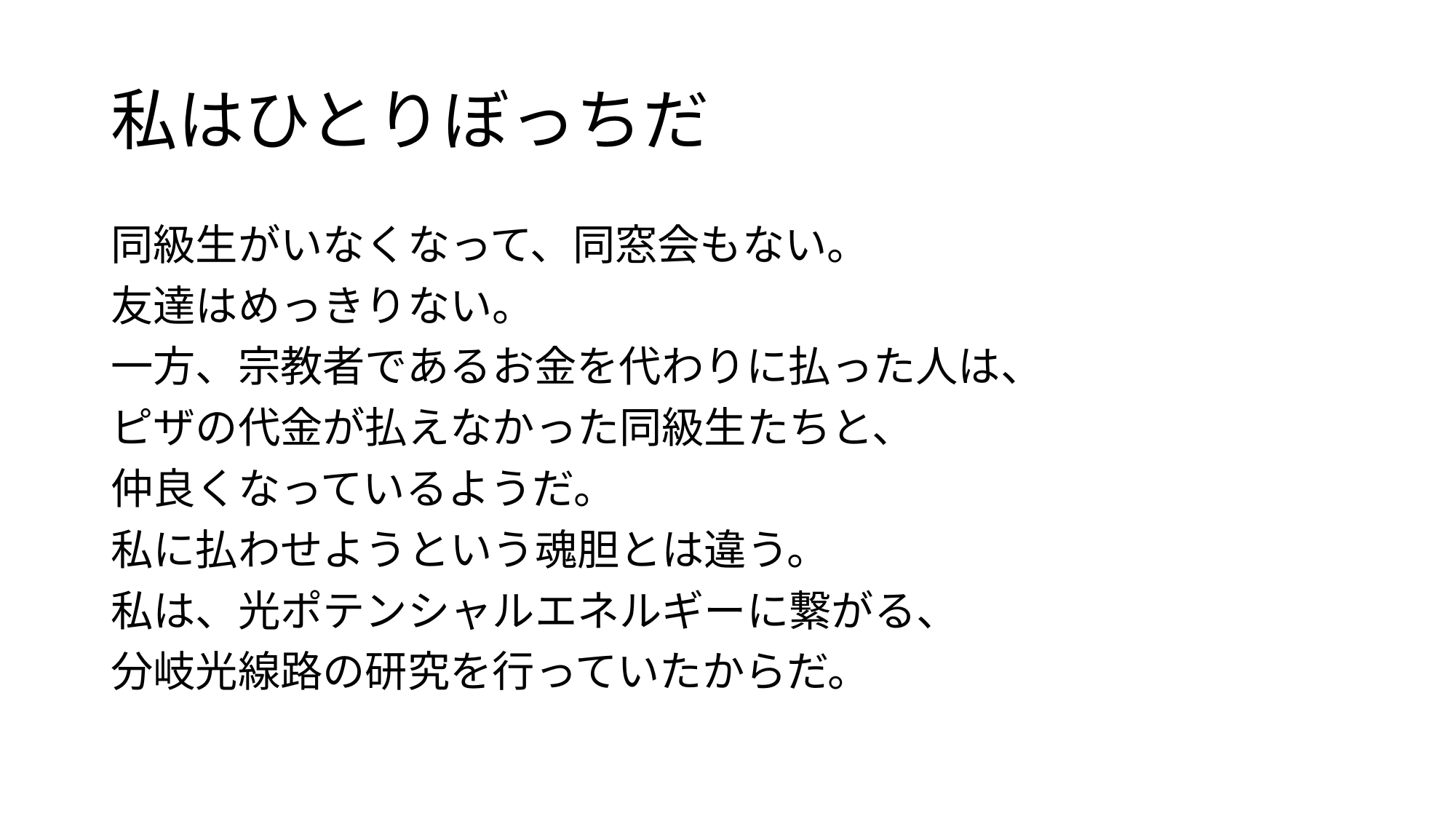

# 私はひとりぼっちだ
同級生がいなくなって、同窓会もない。
友達はめっきりない。
一方、宗教者であるお金を代わりに払った人は、
ピザの代金が払えなかった同級生たちと、
仲良くなっているようだ。
私に払わせようという魂胆とは違う。
私は、光ポテンシャルエネルギーに繋がる、
分岐光線路の研究を行っていたからだ。